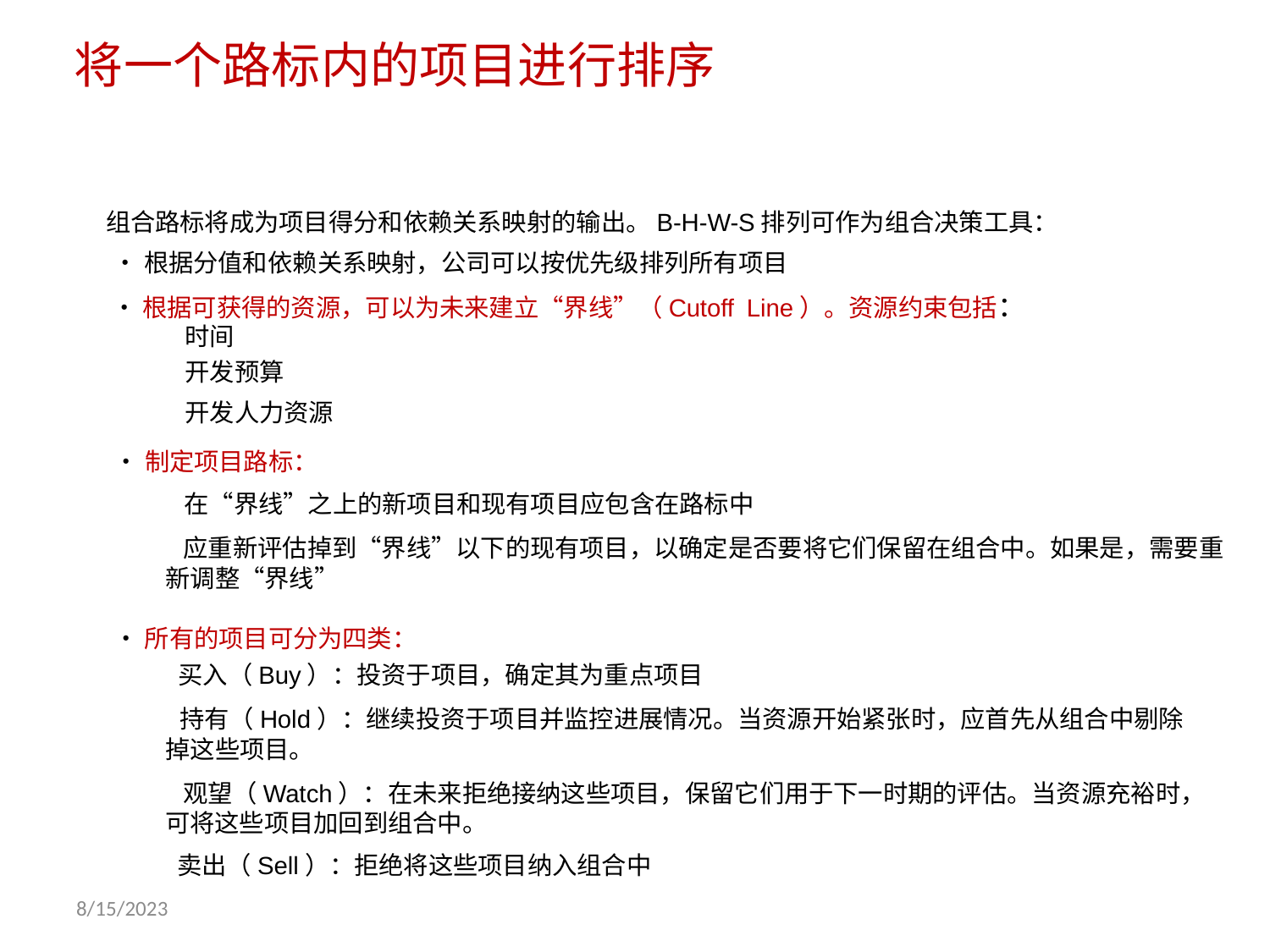

将一个路标内的项目进行排序

组合路标将成为项目得分和依赖关系映射的输出。B-H-W-S排列可作为组合决策工具：
•根据分值和依赖关系映射，公司可以按优先级排列所有项目
•根据可获得的资源，可以为未来建立“界线”（Cutoff  Line）。资源约束包括：
时间
开发预算
开发人力资源
•制定项目路标：
在“界线”之上的新项目和现有项目应包含在路标中
应重新评估掉到“界线”以下的现有项目，以确定是否要将它们保留在组合中。如果是，需要重
新调整“界线”
•所有的项目可分为四类：
买入（Buy）：投资于项目，确定其为重点项目
持有（Hold）：继续投资于项目并监控进展情况。当资源开始紧张时，应首先从组合中剔除
掉这些项目。
观望（Watch）：在未来拒绝接纳这些项目，保留它们用于下一时期的评估。当资源充裕时，
可将这些项目加回到组合中。
卖出（Sell）：拒绝将这些项目纳入组合中
8/15/2023